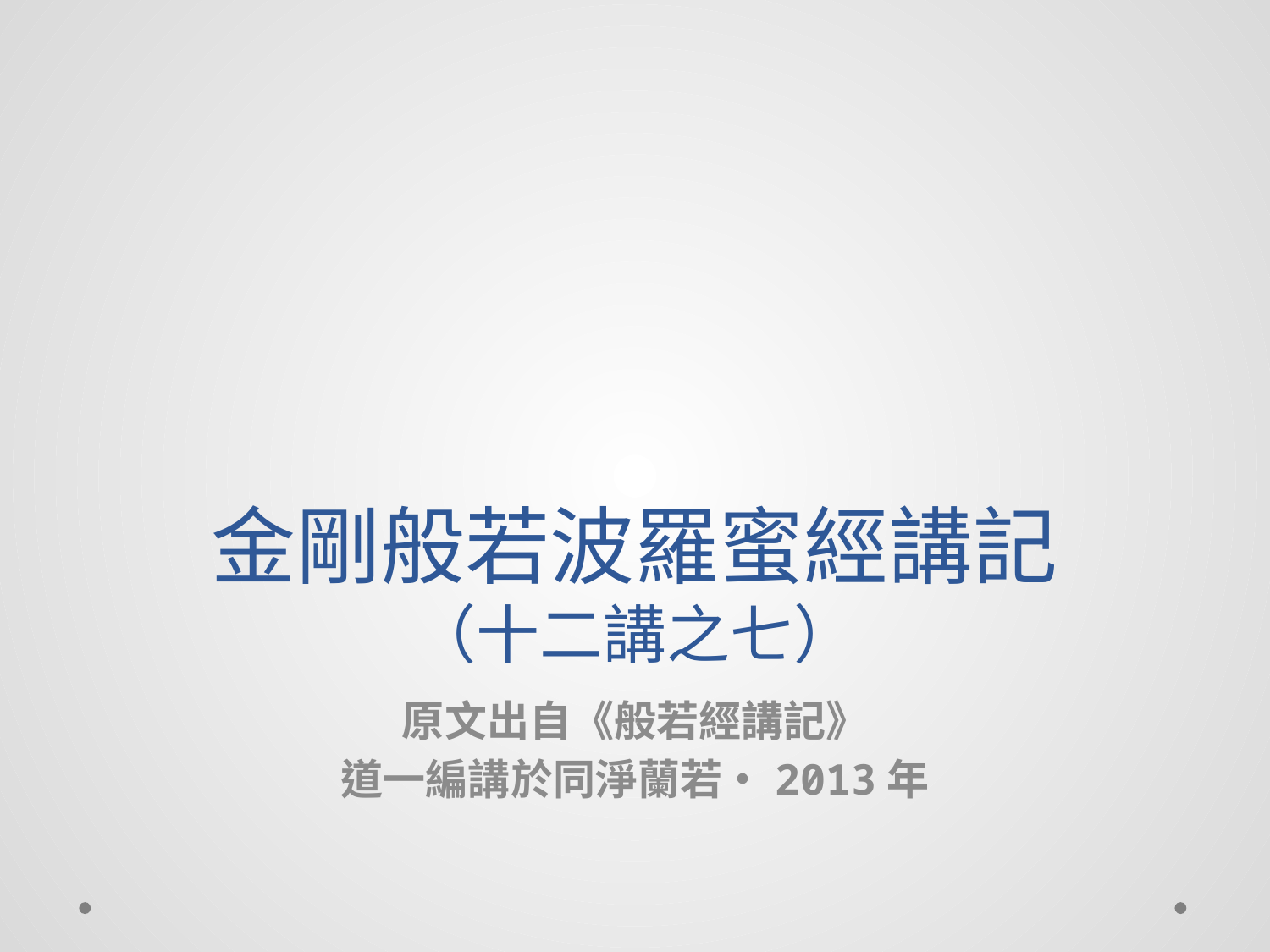

# 金剛般若波羅蜜經講記 （十二講之七）
原文出自《般若經講記》
道一編講於同淨蘭若‧2013年